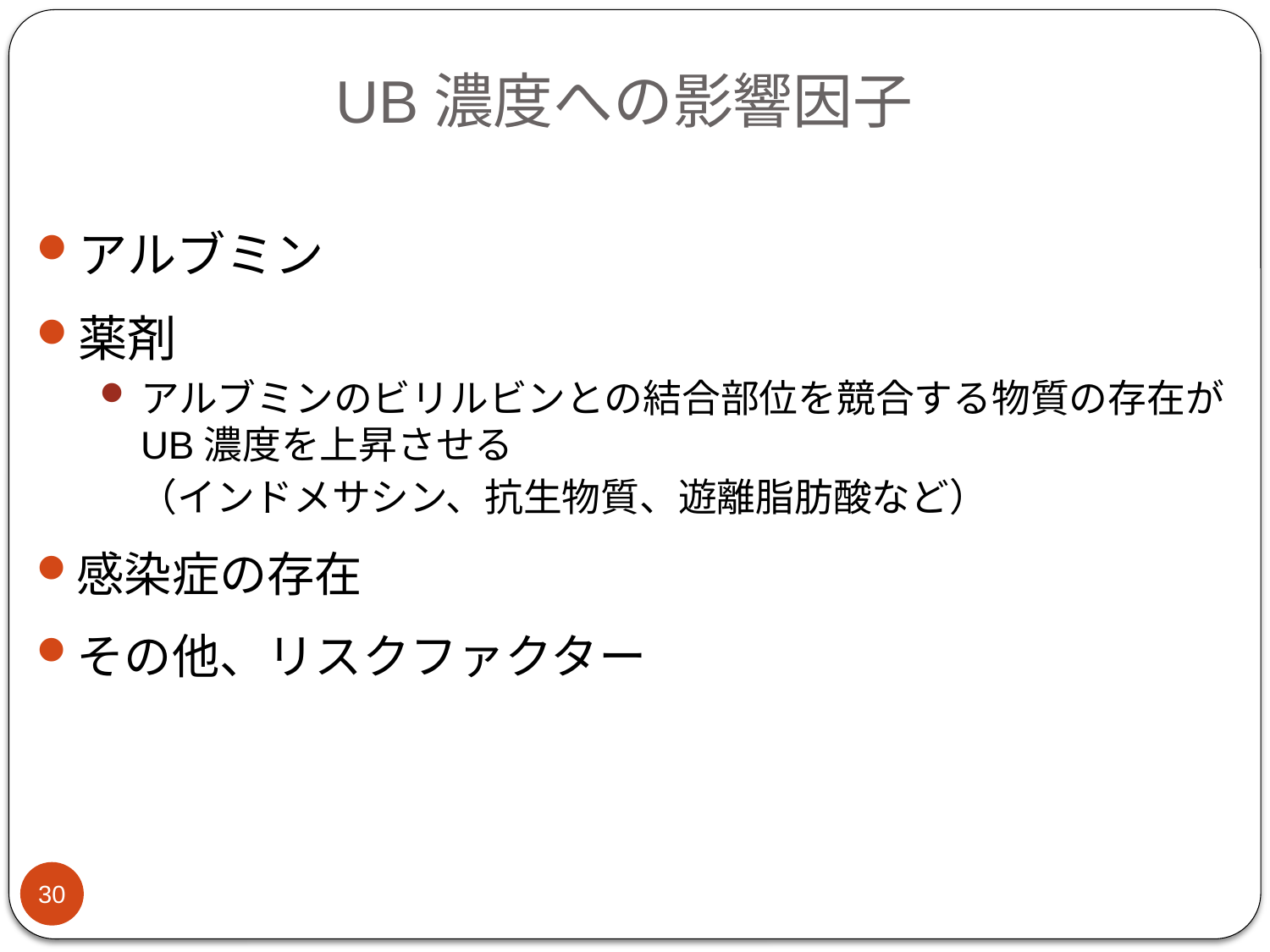

# UB濃度への影響因子
アルブミン
薬剤
アルブミンのビリルビンとの結合部位を競合する物質の存在がUB濃度を上昇させる
　（インドメサシン、抗生物質、遊離脂肪酸など）
感染症の存在
その他、リスクファクター

30